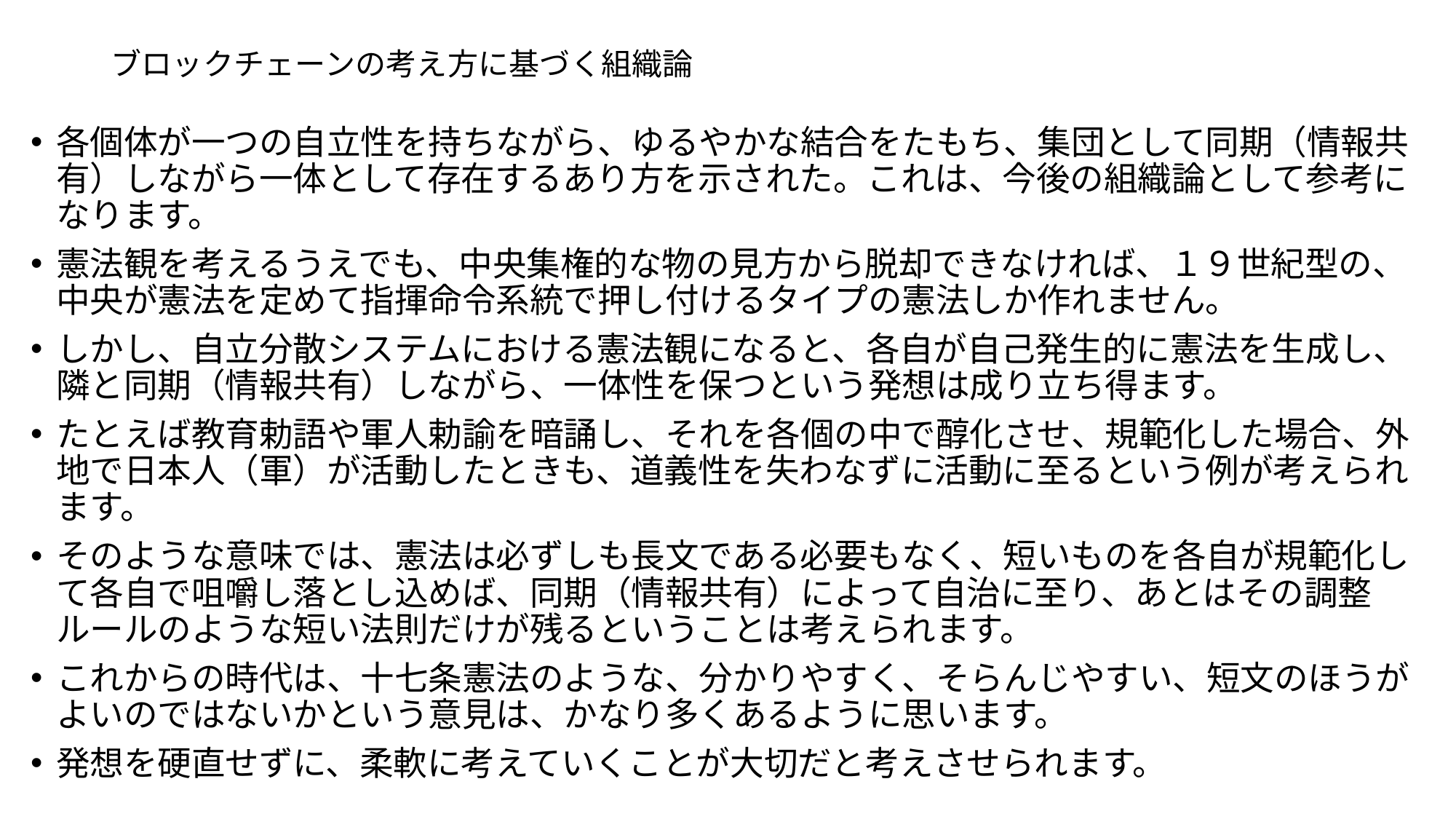

# ブロックチェーンの考え方に基づく組織論
各個体が一つの自立性を持ちながら、ゆるやかな結合をたもち、集団として同期（情報共有）しながら一体として存在するあり方を示された。これは、今後の組織論として参考になります。
憲法観を考えるうえでも、中央集権的な物の見方から脱却できなければ、１９世紀型の、中央が憲法を定めて指揮命令系統で押し付けるタイプの憲法しか作れません。
しかし、自立分散システムにおける憲法観になると、各自が自己発生的に憲法を生成し、隣と同期（情報共有）しながら、一体性を保つという発想は成り立ち得ます。
たとえば教育勅語や軍人勅諭を暗誦し、それを各個の中で醇化させ、規範化した場合、外地で日本人（軍）が活動したときも、道義性を失わなずに活動に至るという例が考えられます。
そのような意味では、憲法は必ずしも長文である必要もなく、短いものを各自が規範化して各自で咀嚼し落とし込めば、同期（情報共有）によって自治に至り、あとはその調整ルールのような短い法則だけが残るということは考えられます。
これからの時代は、十七条憲法のような、分かりやすく、そらんじやすい、短文のほうがよいのではないかという意見は、かなり多くあるように思います。
発想を硬直せずに、柔軟に考えていくことが大切だと考えさせられます。